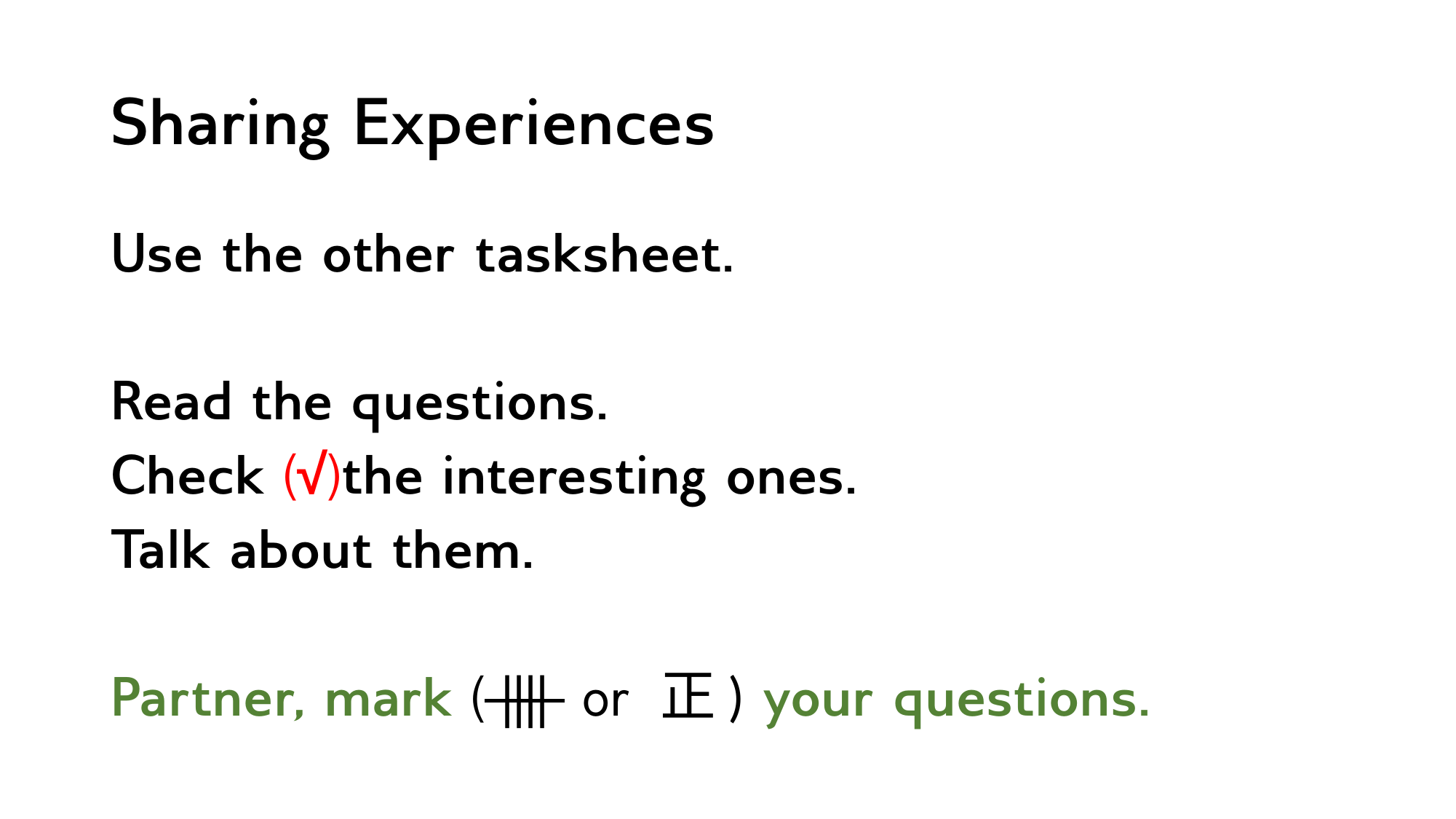

# Sharing Experiences
Use the other tasksheet.

Read the questions.
Check (√)the interesting ones.
Talk about them.

Partner, mark ( ||||  or 正) your questions.